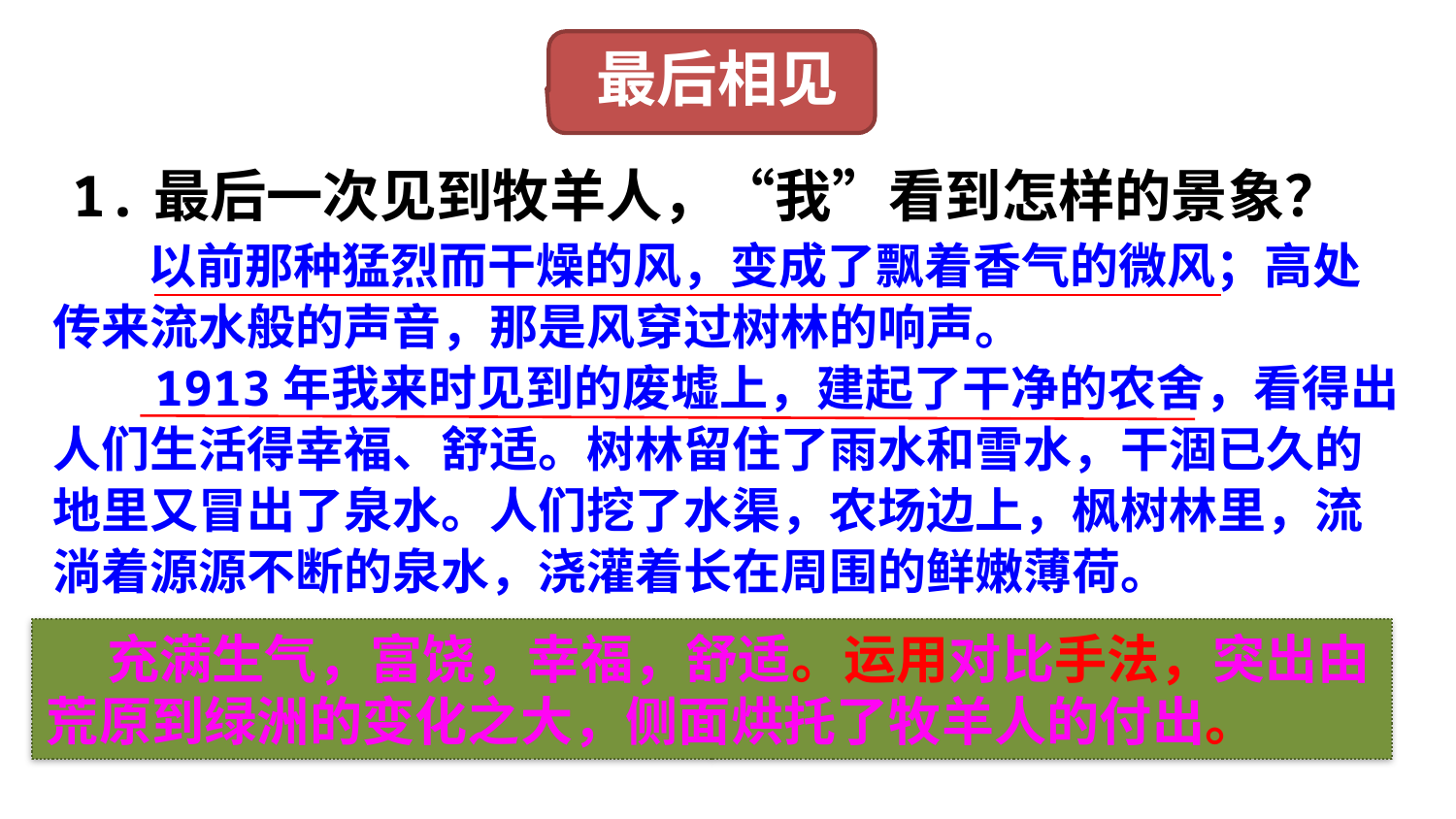

最后相见
1.最后一次见到牧羊人，“我”看到怎样的景象？
 以前那种猛烈而干燥的风，变成了飘着香气的微风；高处传来流水般的声音，那是风穿过树林的响声。
 1913年我来时见到的废墟上，建起了干净的农舍，看得出人们生活得幸福、舒适。树林留住了雨水和雪水，干涸已久的地里又冒出了泉水。人们挖了水渠，农场边上，枫树林里，流淌着源源不断的泉水，浇灌着长在周围的鲜嫩薄荷。
    充满生气，富饶，幸福，舒适。运用对比手法，突出由荒原到绿洲的变化之大，侧面烘托了牧羊人的付出。